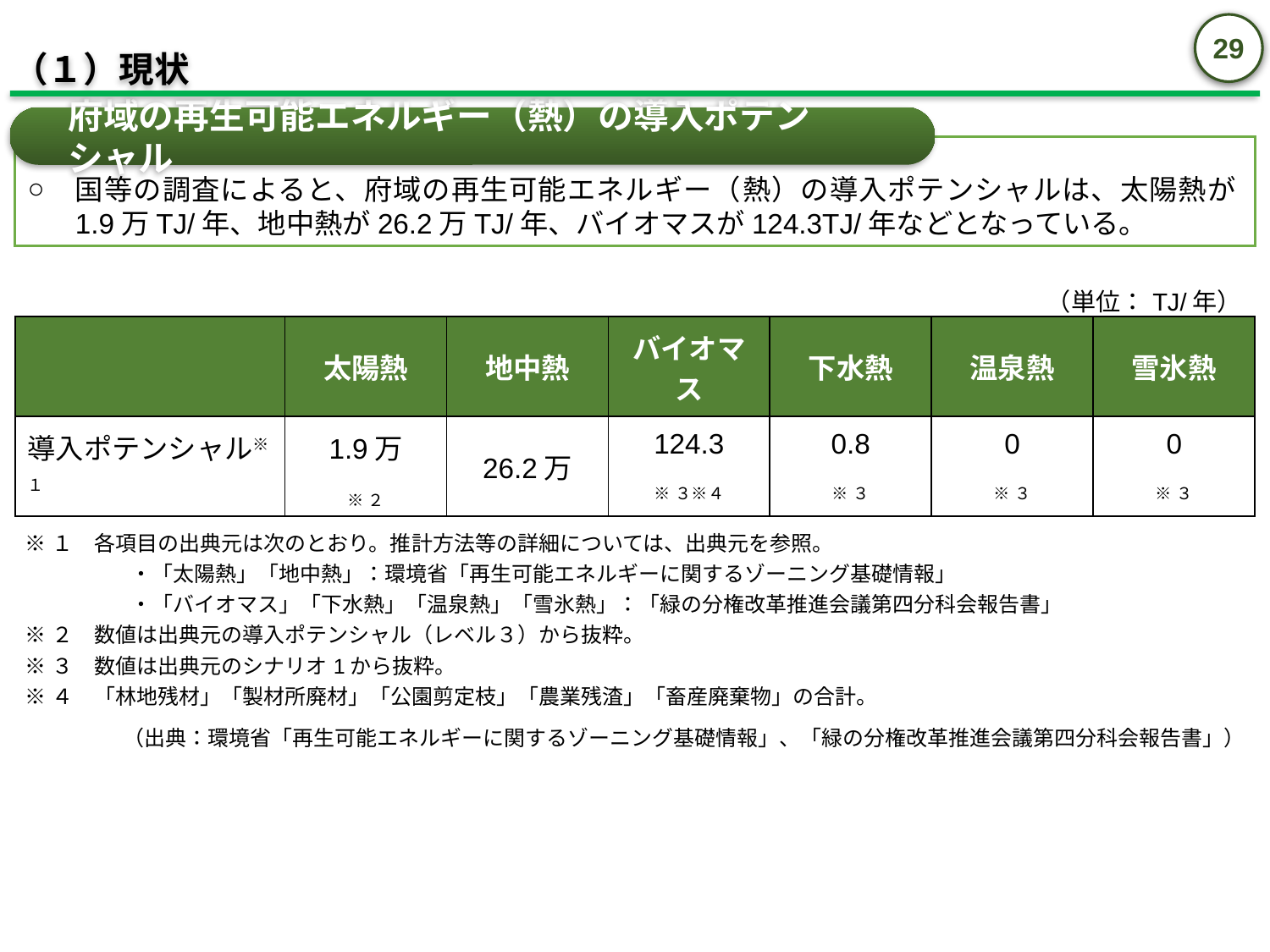

29
（１）現状

府域の再生可能エネルギー（熱）の導入ポテンシャル
国等の調査によると、府域の再生可能エネルギー（熱）の導入ポテンシャルは、太陽熱が1.9万TJ/年、地中熱が26.2万TJ/年、バイオマスが124.3TJ/年などとなっている。
| （単位：TJ/年） |  |  |  |  |  |  |
| --- | --- | --- | --- | --- | --- | --- |
|  | 太陽熱 | 地中熱 | バイオマス | 下水熱 | 温泉熱 | 雪氷熱 |
| 導入ポテンシャル※１ | 1.9万 ※２ | 26.2万 | 124.3 ※３※４ | 0.8 ※３ | 0 ※３ | 0 ※３ |
| ※１　各項目の出典元は次のとおり。推計方法等の詳細については、出典元を参照。 　　　　　・「太陽熱」「地中熱」：環境省「再生可能エネルギーに関するゾーニング基礎情報」 　　　　　・「バイオマス」「下水熱」「温泉熱」「雪氷熱」：「緑の分権改革推進会議第四分科会報告書」 ※２　数値は出典元の導入ポテンシャル（レベル３）から抜粋。 ※３　数値は出典元のシナリオ1から抜粋。 ※４　「林地残材」「製材所廃材」「公園剪定枝」「農業残渣」「畜産廃棄物」の合計。 （出典：環境省「再生可能エネルギーに関するゾーニング基礎情報」、「緑の分権改革推進会議第四分科会報告書」） |  |  |  |  |  |  |